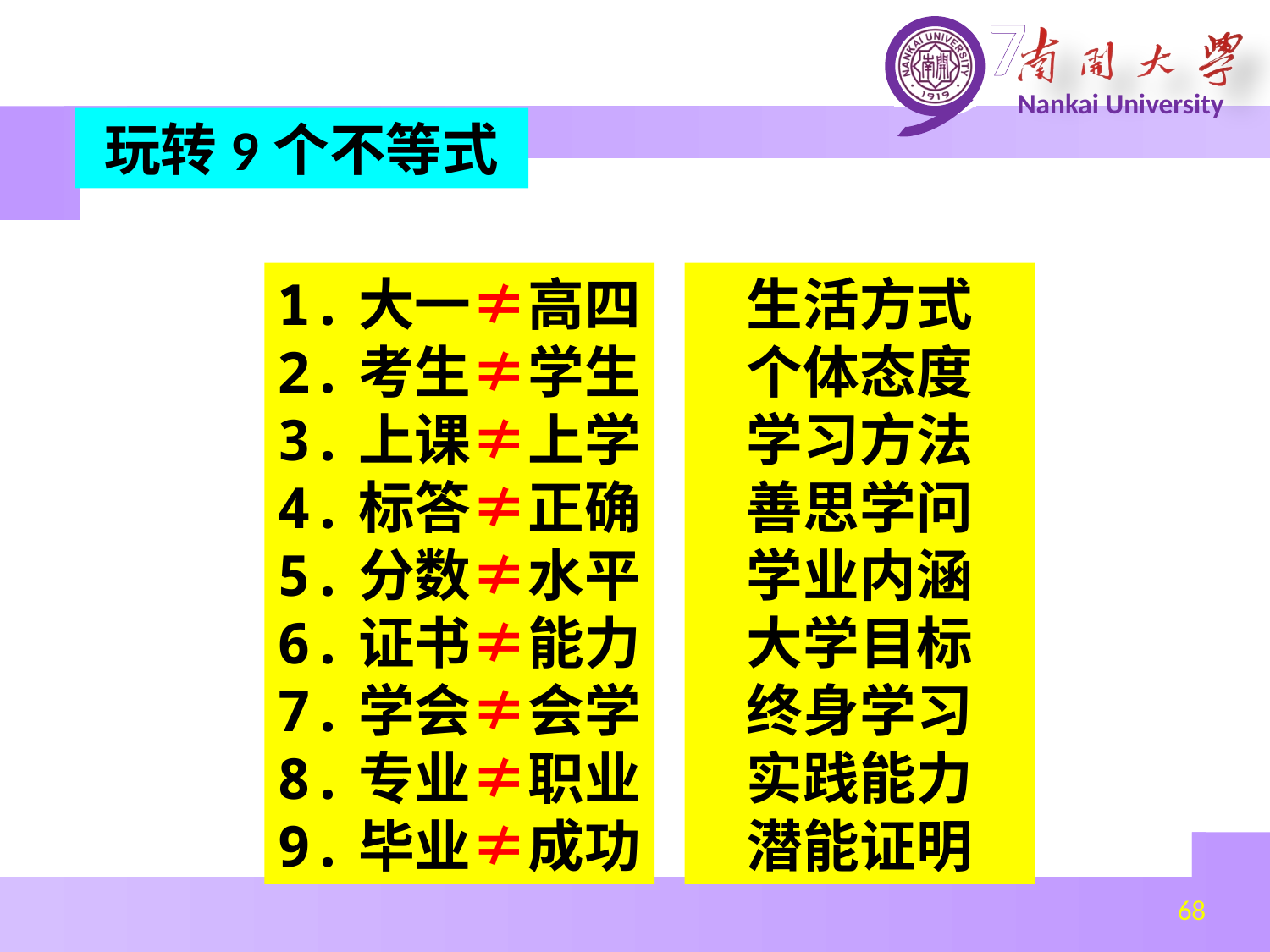

玩转9个不等式
1.大一≠高四
2.考生≠学生3.上课≠上学4.标答≠正确
5.分数≠水平6.证书≠能力
7.学会≠会学
8.专业≠职业9.毕业≠成功
生活方式
个体态度
学习方法
善思学问
学业内涵
大学目标
终身学习
实践能力
潜能证明